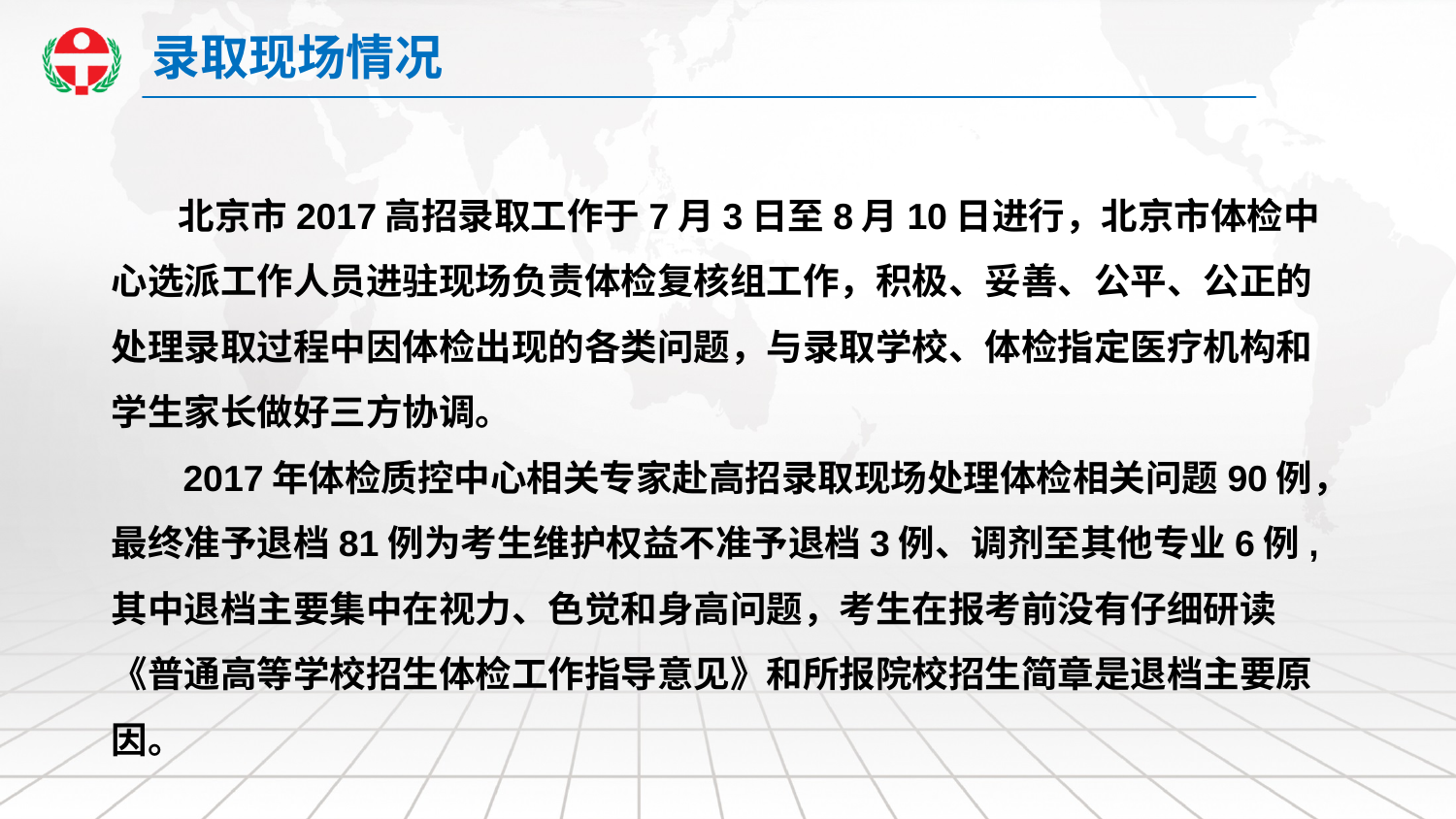

录取现场情况
       北京市2017高招录取工作于7月3日至8月10日进行，北京市体检中心选派工作人员进驻现场负责体检复核组工作，积极、妥善、公平、公正的处理录取过程中因体检出现的各类问题，与录取学校、体检指定医疗机构和学生家长做好三方协调。
       2017年体检质控中心相关专家赴高招录取现场处理体检相关问题90例，最终准予退档81例为考生维护权益不准予退档3例、调剂至其他专业6例,其中退档主要集中在视力、色觉和身高问题，考生在报考前没有仔细研读《普通高等学校招生体检工作指导意见》和所报院校招生简章是退档主要原因。